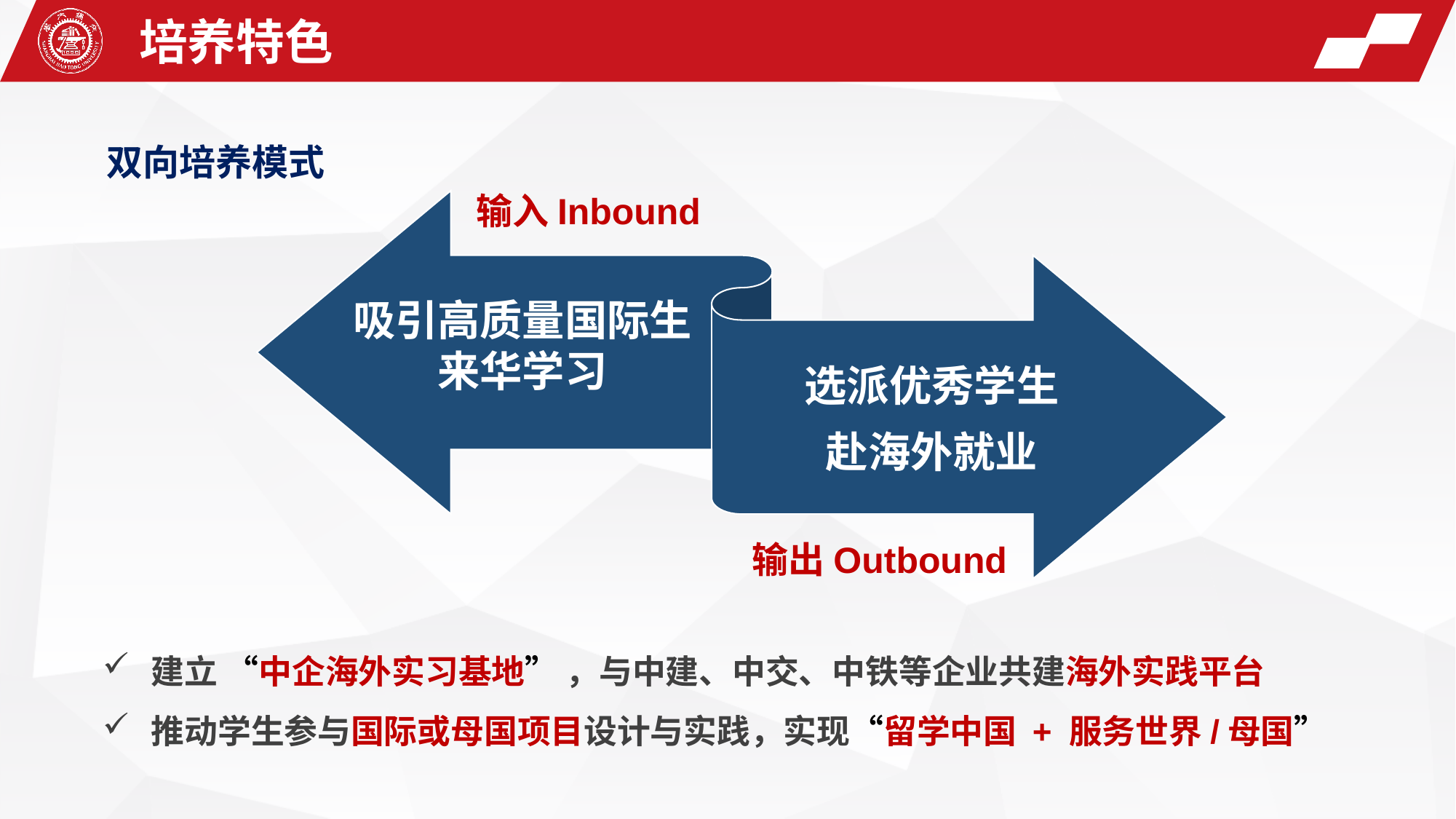

培养特色
吸引高质量国际生来华学习
选派优秀学生
赴海外就业
双向培养模式
输入Inbound
输出Outbound
建立 “中企海外实习基地” ，与中建、中交、中铁等企业共建海外实践平台
推动学生参与国际或母国项目设计与实践，实现“留学中国 + 服务世界/母国”